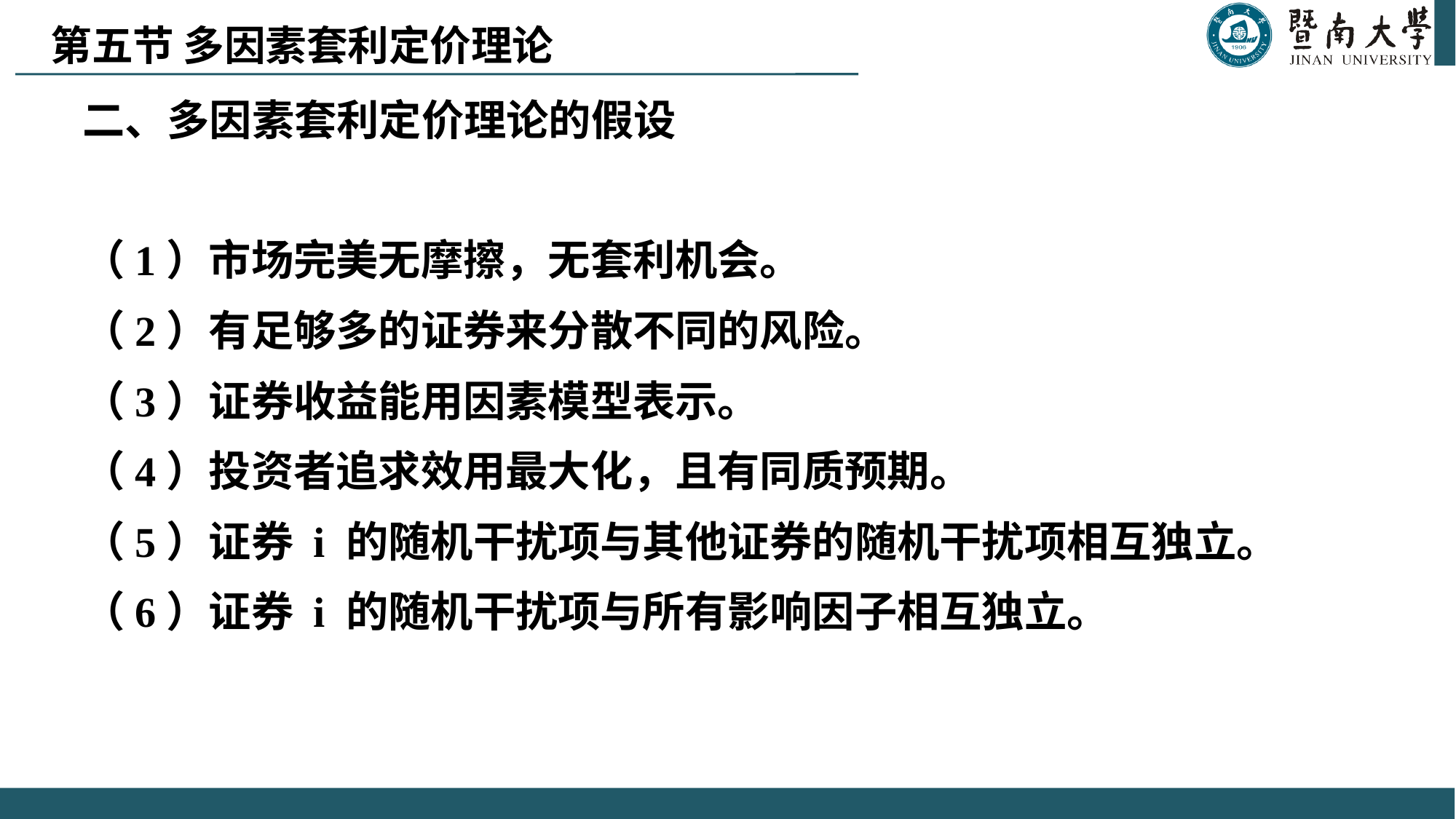

第五节 多因素套利定价理论

二、多因素套利定价理论的假设

（1）市场完美无摩擦，无套利机会。
（2）有足够多的证券来分散不同的风险。
（3）证券收益能用因素模型表示。
（4）投资者追求效用最大化，且有同质预期。
（5）证券 i 的随机干扰项与其他证券的随机干扰项相互独立。
（6）证券 i 的随机干扰项与所有影响因子相互独立。